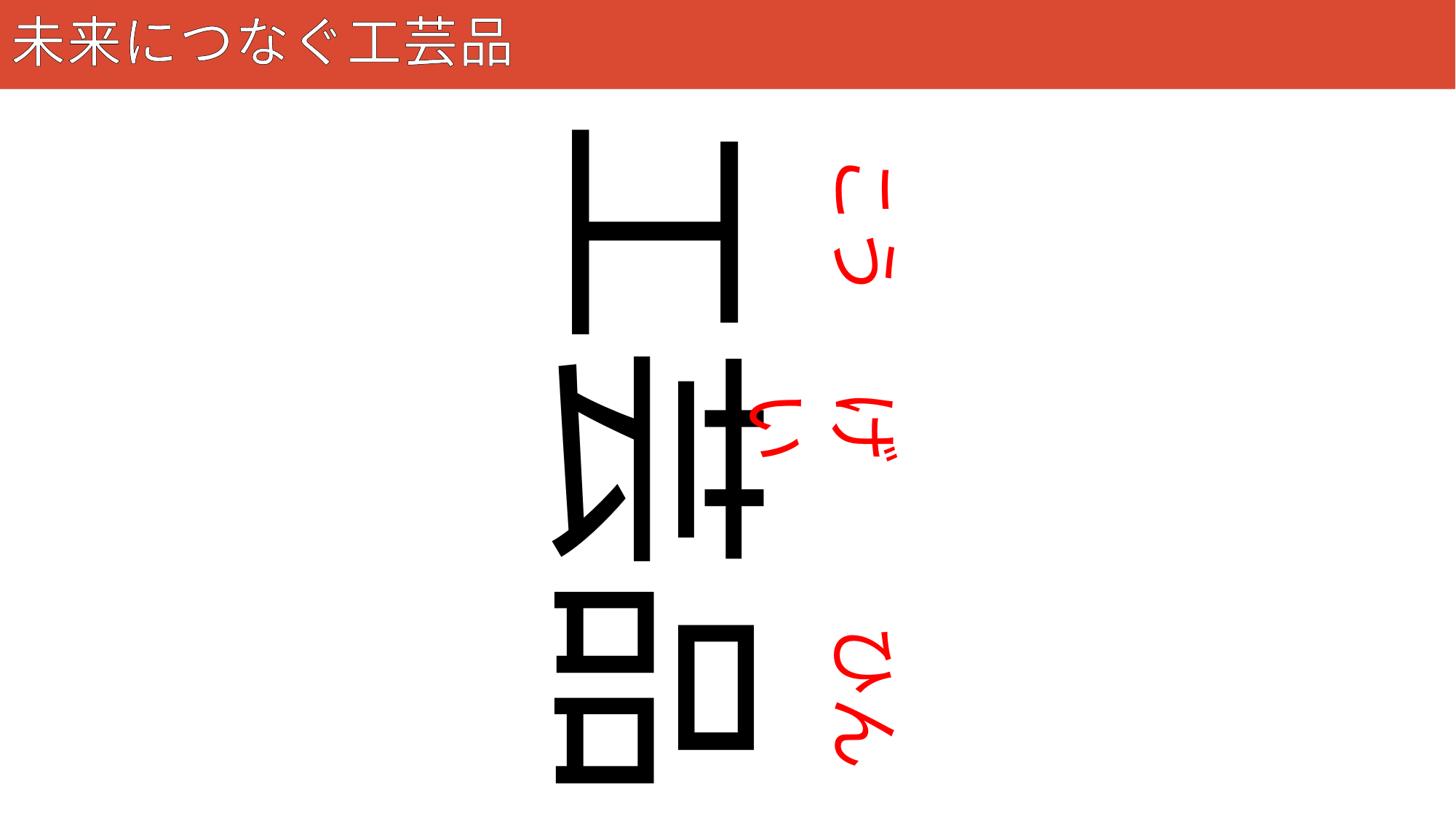

# 未来につなぐ工芸品
36
工芸品
こう
げい
ひん